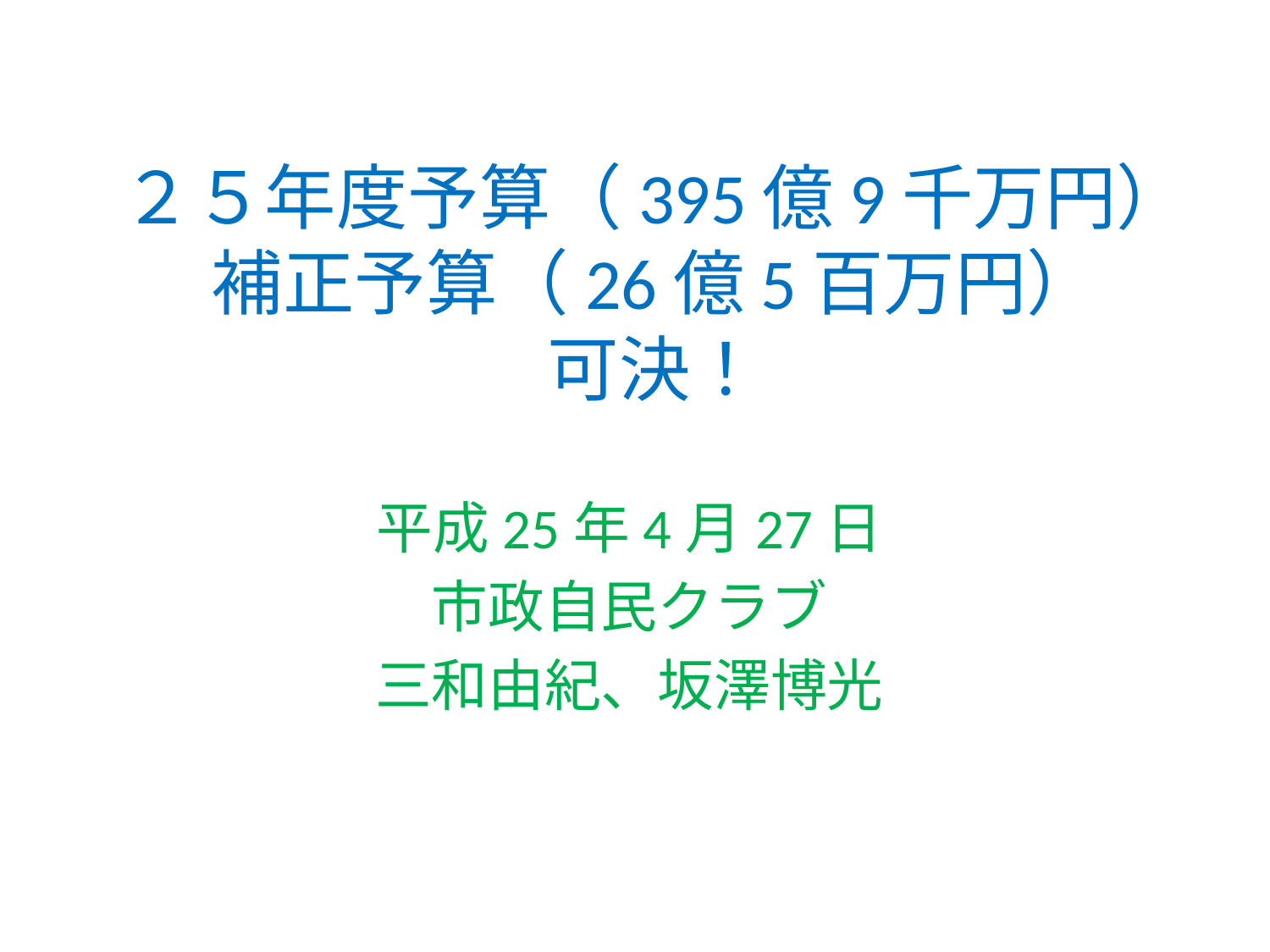

# ２５年度予算（395億9千万円） 補正予算（26億5百万円） 可決！
平成25年4月27日
市政自民クラブ
三和由紀、坂澤博光